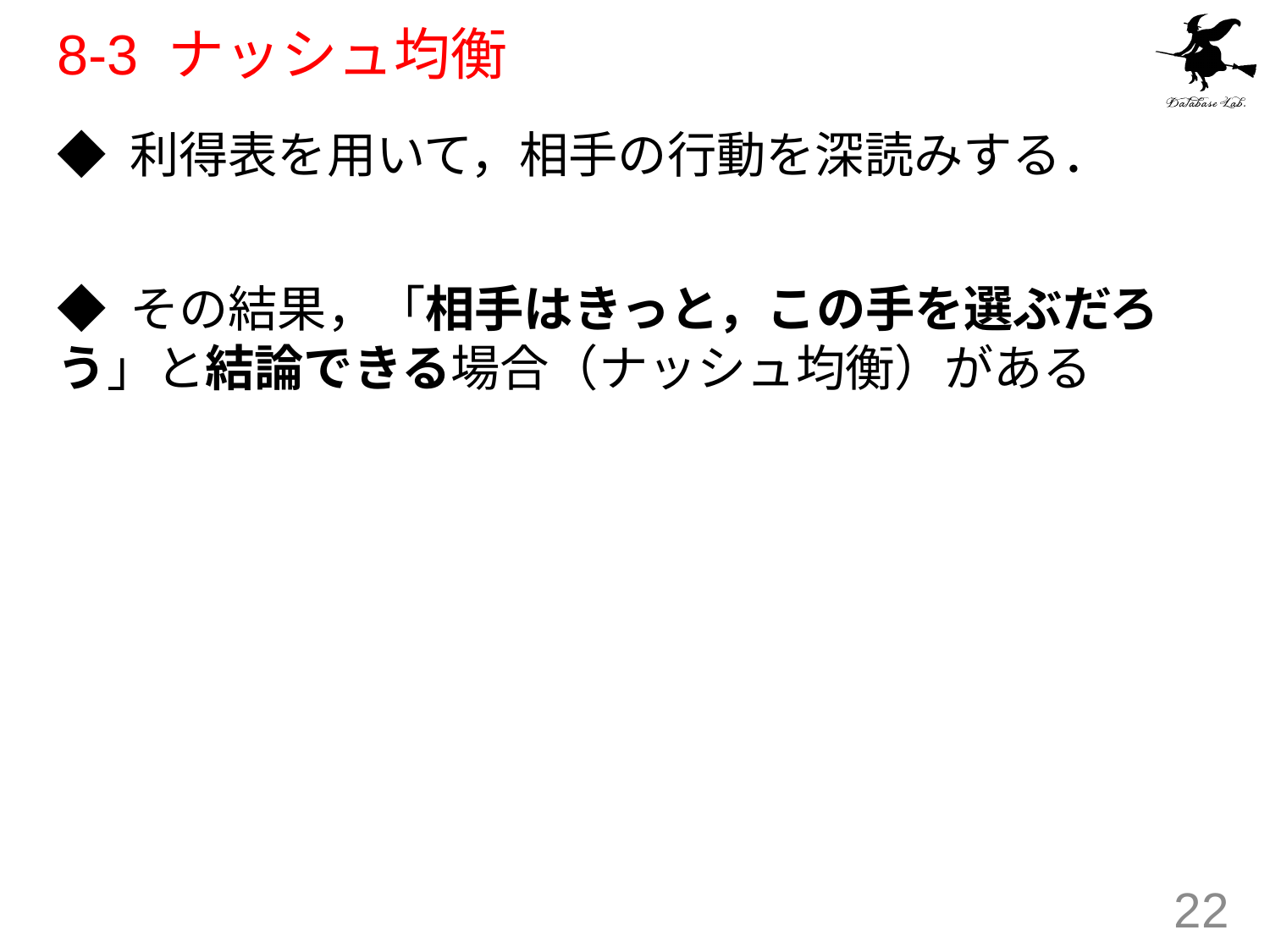

# 8-3 ナッシュ均衡
◆ 利得表を用いて，相手の行動を深読みする．

◆ その結果，「相手はきっと，この手を選ぶだろう」と結論できる場合（ナッシュ均衡）がある

22